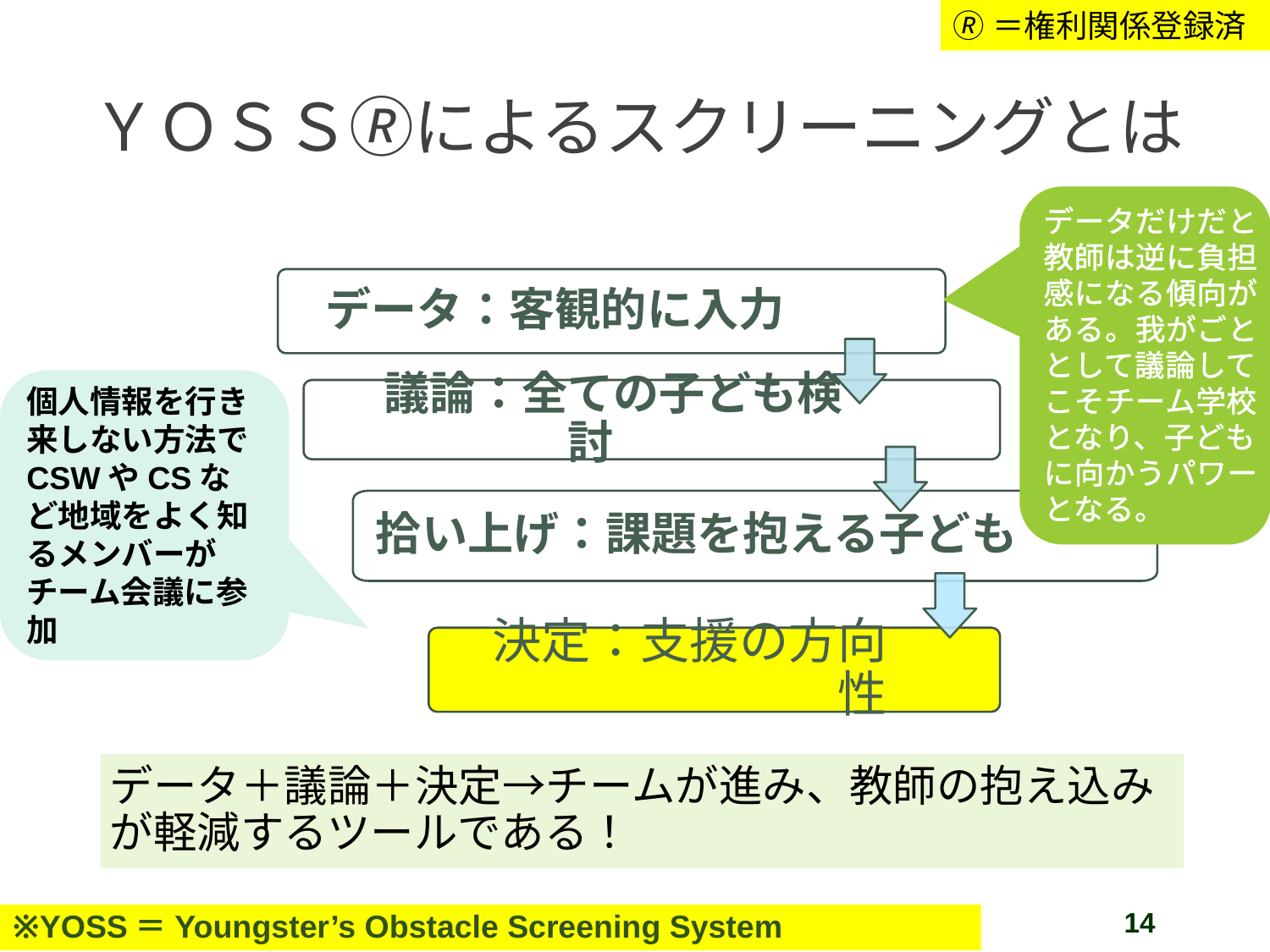

🄬＝権利関係登録済
ＹＯＳＳ🄬によるスクリーニングとは

データだけだと教師は逆に負担感になる傾向がある。我がごととして議論してこそチーム学校となり、子どもに向かうパワーとなる。
データ：客観的に入力

　議論：全ての子ども検討

拾い上げ：課題を抱える子ども

決定：支援の方向性
個人情報を行き来しない方法でCSWやCSなど地域をよく知るメンバーがチーム会議に参加
データ＋議論＋決定→チームが進み、教師の抱え込みが軽減するツールである！
14
※YOSS＝Youngster’s Obstacle Screening System